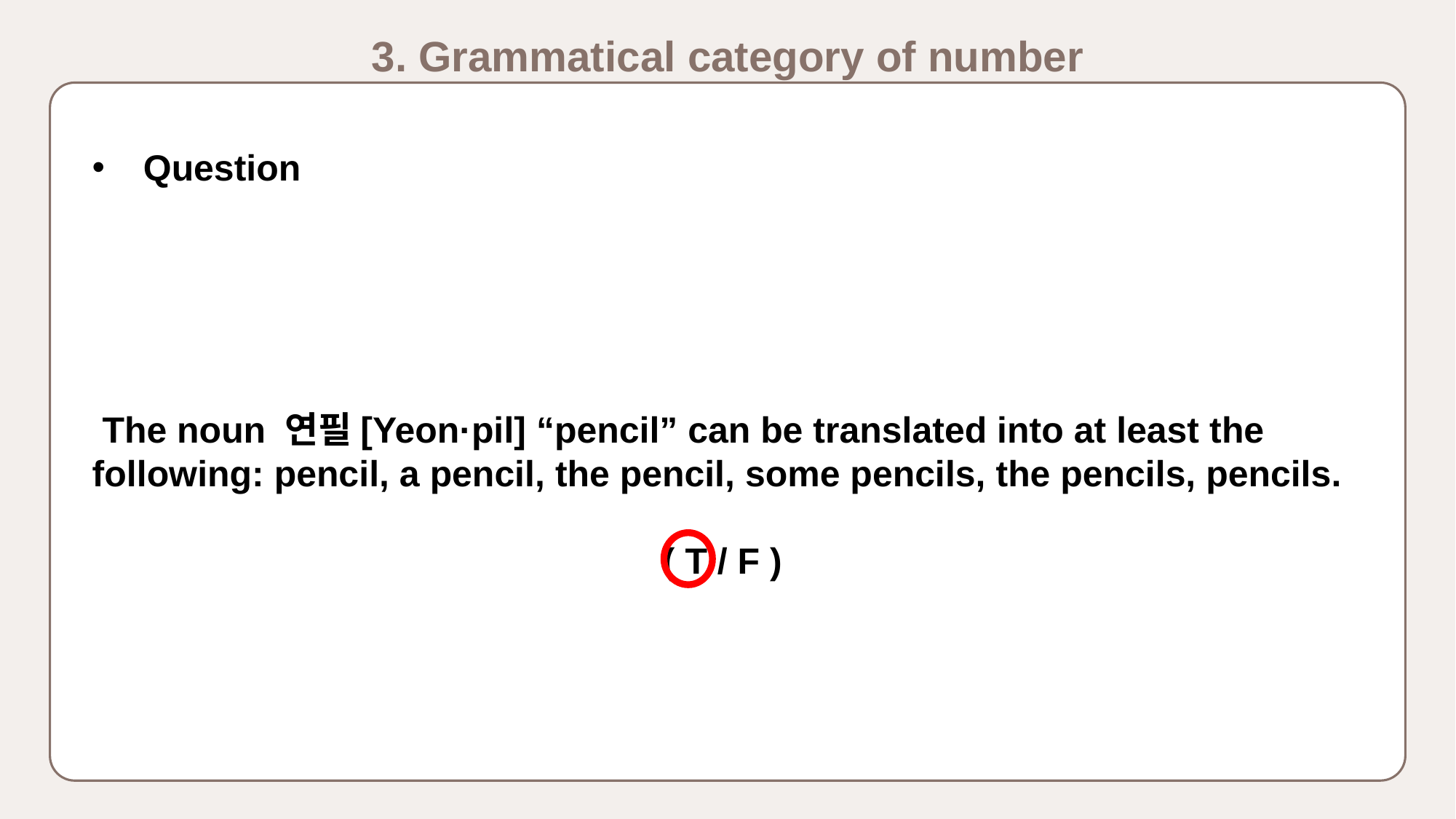

3. Grammatical category of number

 Question

 The noun 연필[Yeon·pil] “pencil” can be translated into at least the following: pencil, a pencil, the pencil, some pencils, the pencils, pencils.

( T / F )